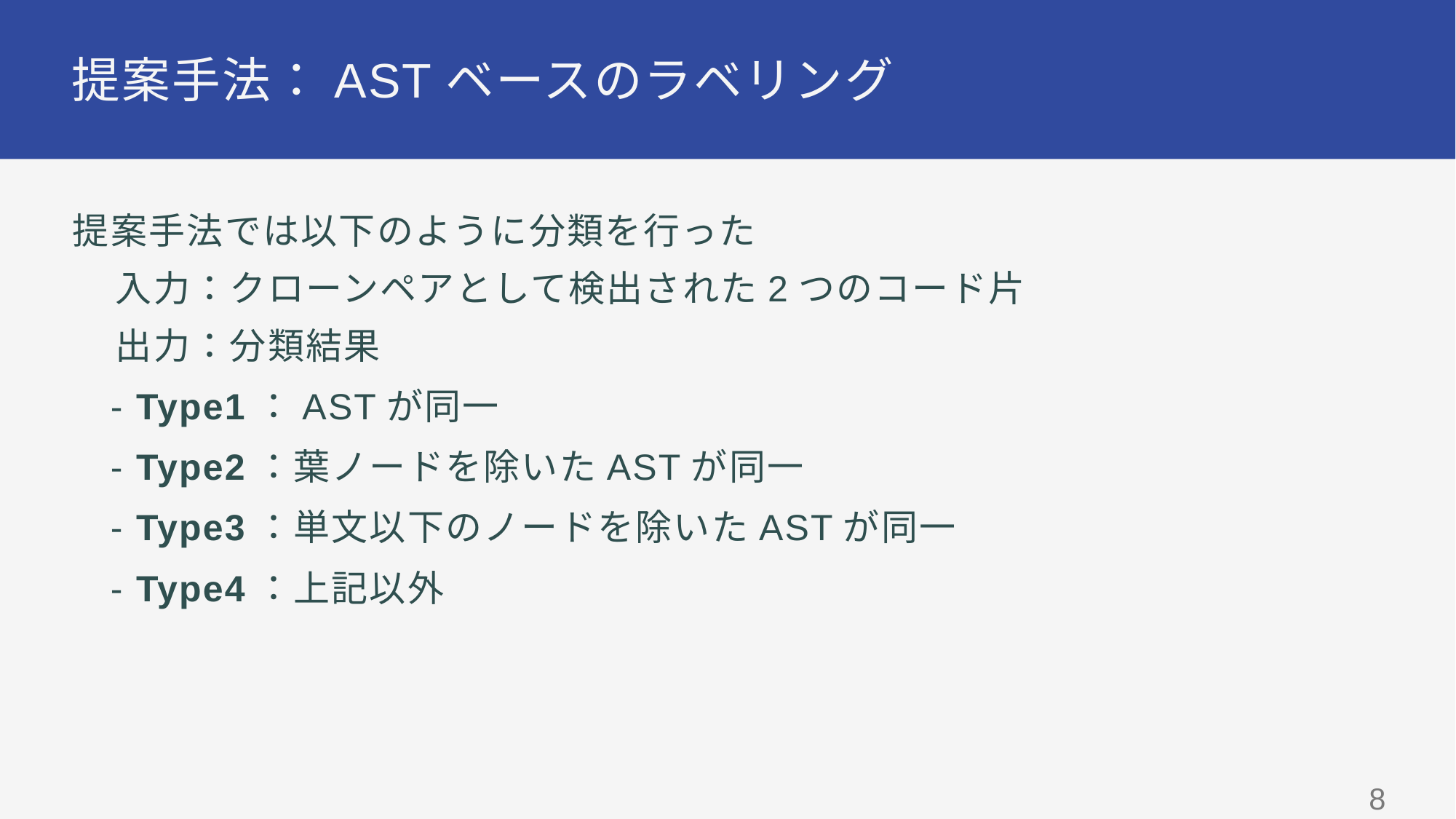

# 提案手法：ASTベースのラベリング
提案手法では以下のように分類を行った
入力：クローンペアとして検出された2つのコード片
出力：分類結果
- Type1：ASTが同一
- Type2：葉ノードを除いたASTが同一
- Type3：単文以下のノードを除いたASTが同一
- Type4：上記以外

8